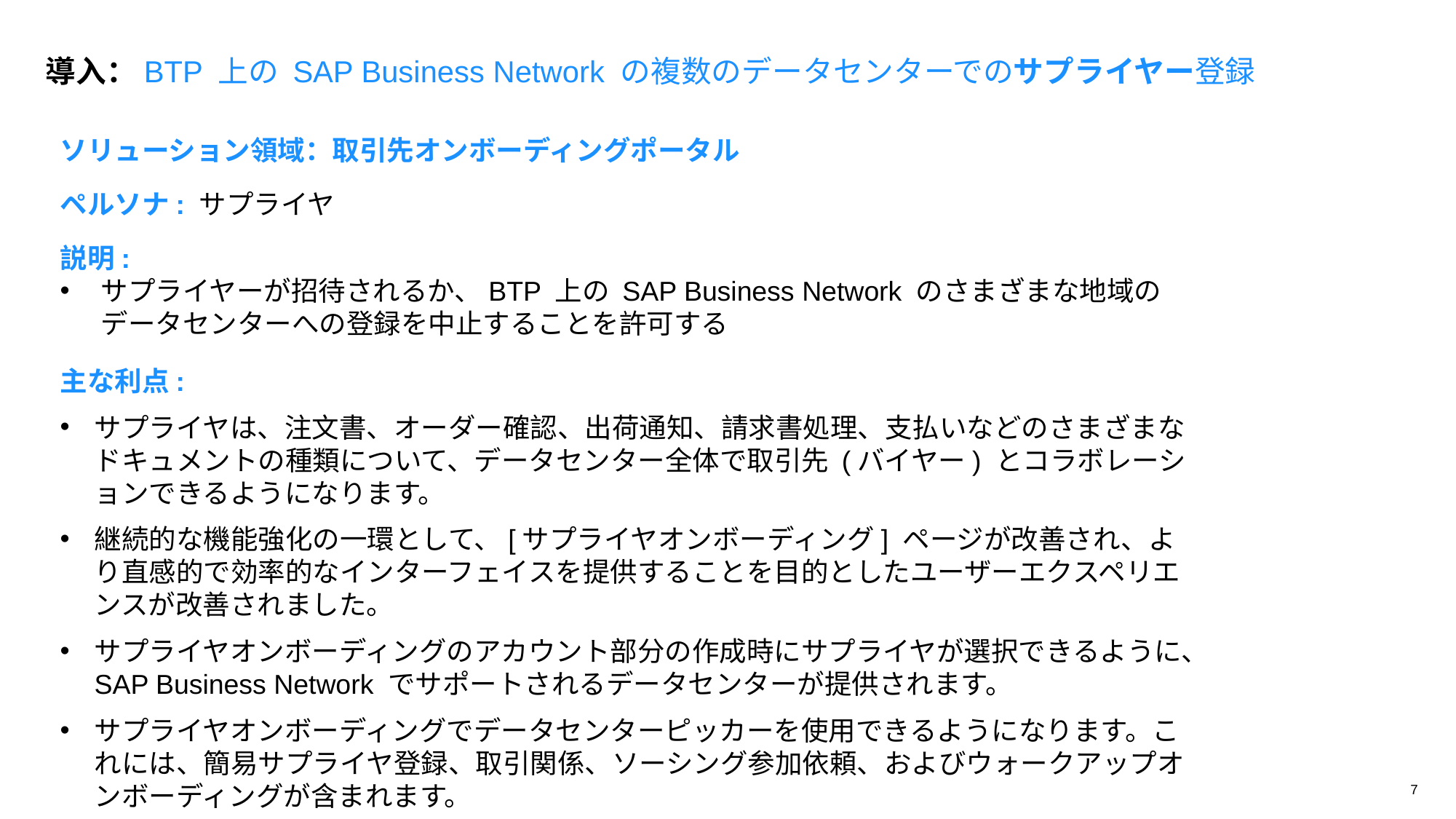

導入：BTP 上の SAP Business Network の複数のデータセンターでのサプライヤー登録
# ソリューション領域：取引先オンボーディングポータル
ペルソナ: サプライヤ
説明:
サプライヤーが招待されるか、BTP 上の SAP Business Network のさまざまな地域のデータセンターへの登録を中止することを許可する

主な利点:
サプライヤは、注文書、オーダー確認、出荷通知、請求書処理、支払いなどのさまざまなドキュメントの種類について、データセンター全体で取引先 (バイヤー) とコラボレーションできるようになります。
継続的な機能強化の一環として、[サプライヤオンボーディング] ページが改善され、より直感的で効率的なインターフェイスを提供することを目的としたユーザーエクスペリエンスが改善されました。
サプライヤオンボーディングのアカウント部分の作成時にサプライヤが選択できるように、SAP Business Network でサポートされるデータセンターが提供されます。
サプライヤオンボーディングでデータセンターピッカーを使用できるようになります。これには、簡易サプライヤ登録、取引関係、ソーシング参加依頼、およびウォークアップオンボーディングが含まれます。